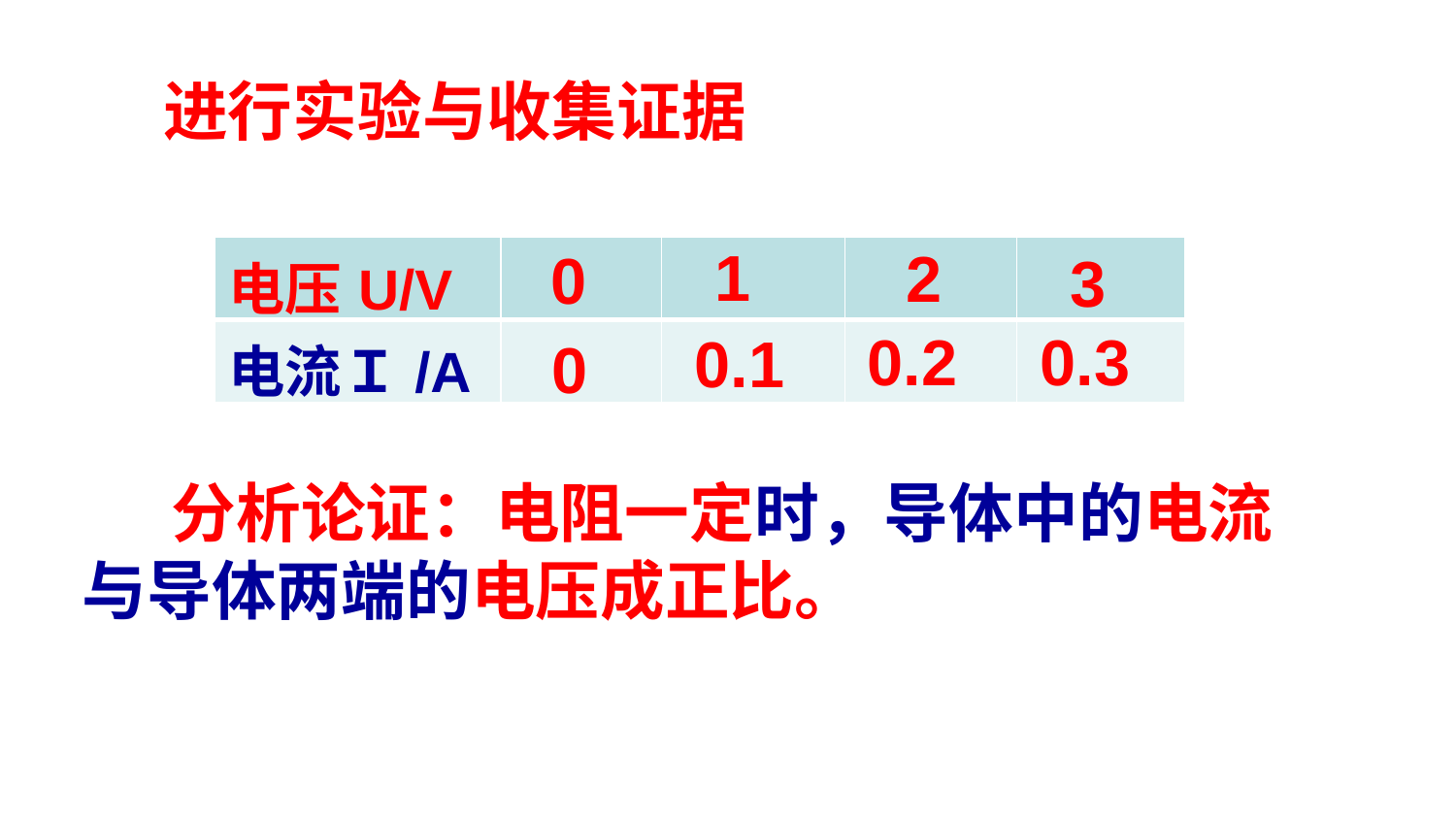

进行实验与收集证据
1
0.1
2
0.2
0
0
3
0.3
| 电压U/V |  |  |  |  |
| --- | --- | --- | --- | --- |
| 电流Ｉ/A |  |  |  |  |
     分析论证：电阻一定时，导体中的电流与导体两端的电压成正比。